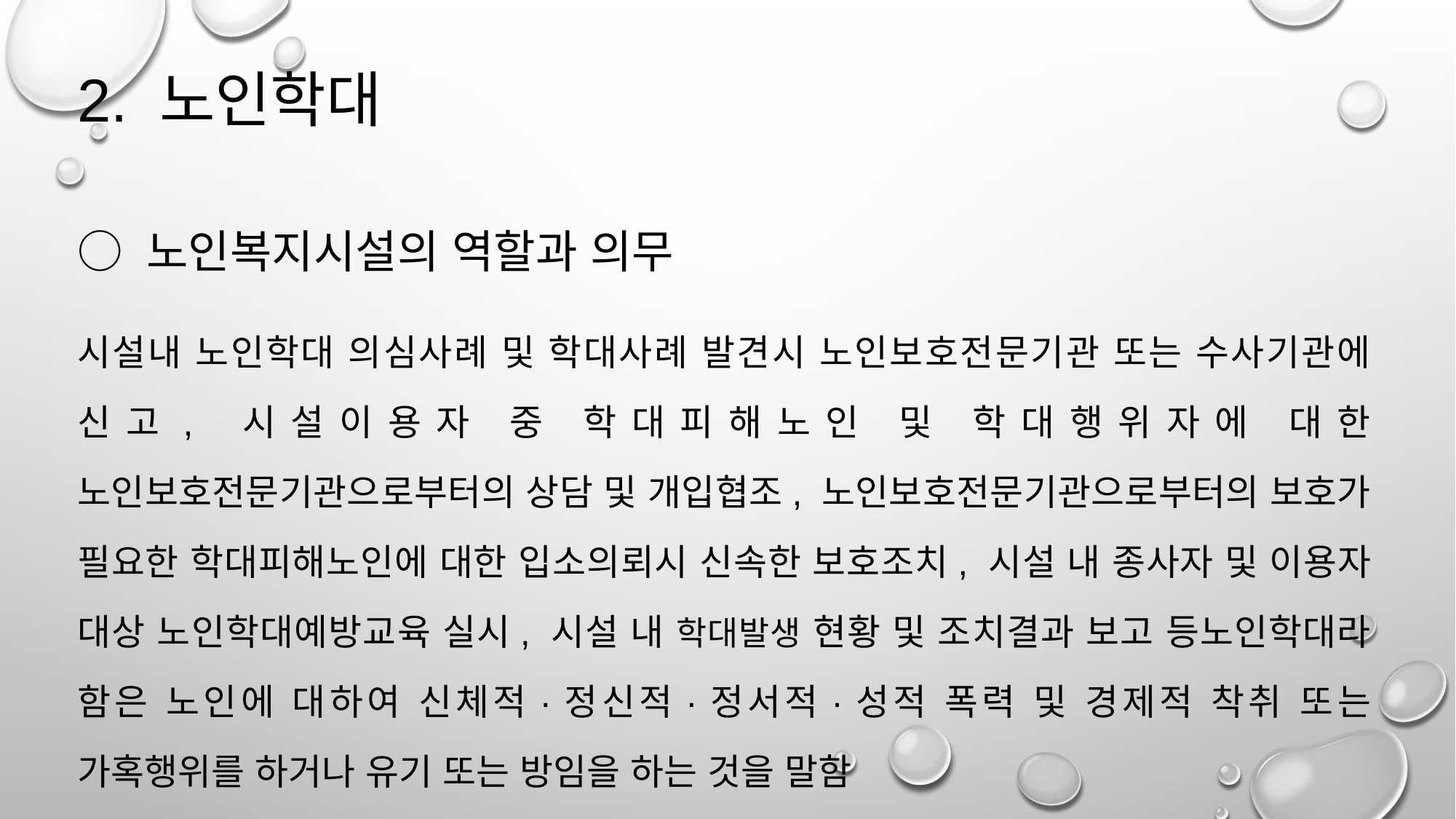

2. 노인학대
○ 노인복지시설의 역할과 의무
시설내 노인학대 의심사례 및 학대사례 발견시 노인보호전문기관 또는 수사기관에 신고, 시설이용자 중 학대피해노인 및 학대행위자에 대한 노인보호전문기관으로부터의 상담 및 개입협조, 노인보호전문기관으로부터의 보호가 필요한 학대피해노인에 대한 입소의뢰시 신속한 보호조치, 시설 내 종사자 및 이용자 대상 노인학대예방교육 실시, 시설 내 학대발생 현황 및 조치결과 보고 등노인학대라 함은 노인에 대하여 신체적·정신적·정서적·성적 폭력 및 경제적 착취 또는 가혹행위를 하거나 유기 또는 방임을 하는 것을 말함